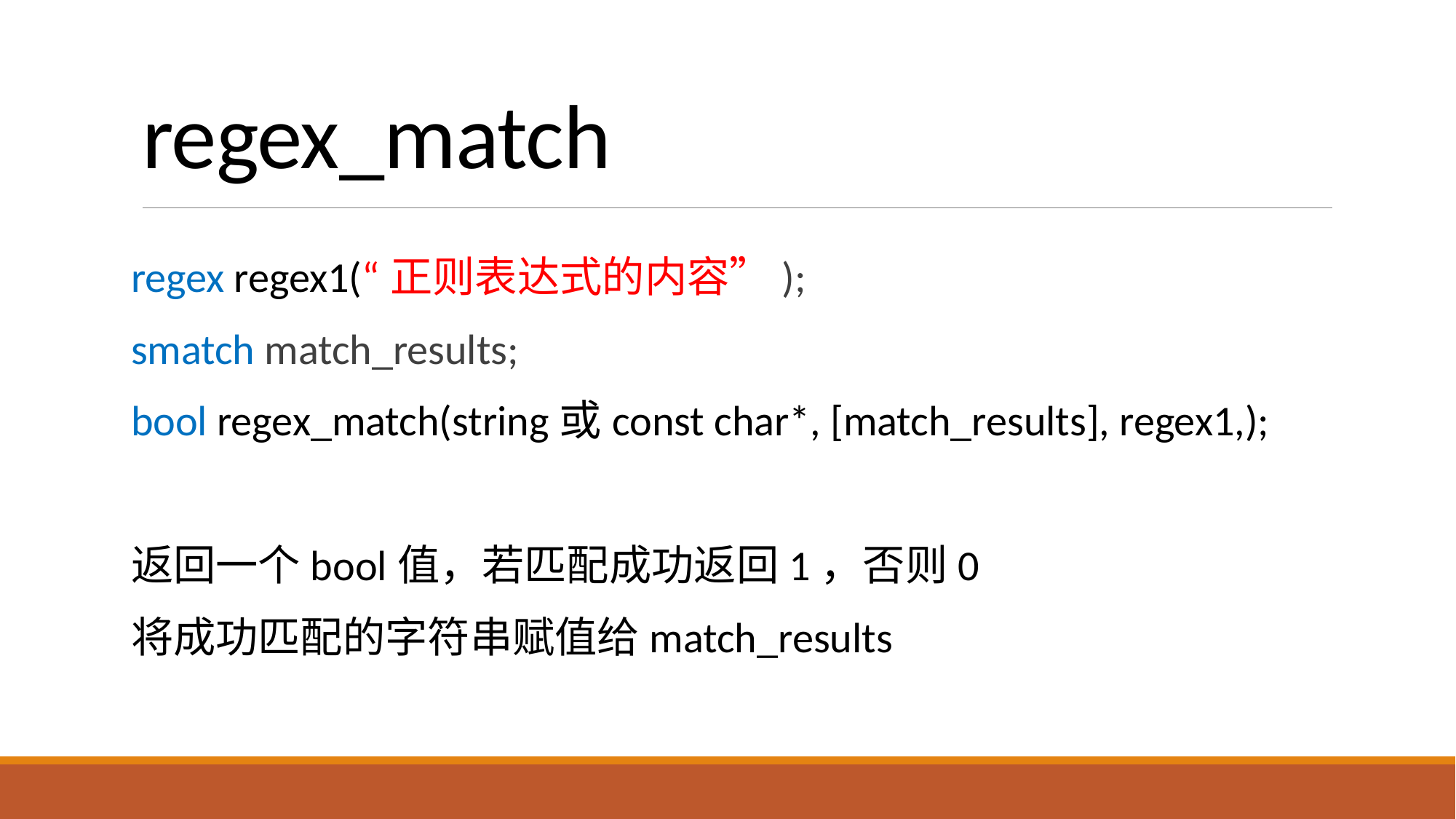

# regex_match
regex regex1(“正则表达式的内容”);
smatch match_results;
bool regex_match(string或const char*, [match_results], regex1,);

返回一个bool值，若匹配成功返回1，否则0
将成功匹配的字符串赋值给match_results